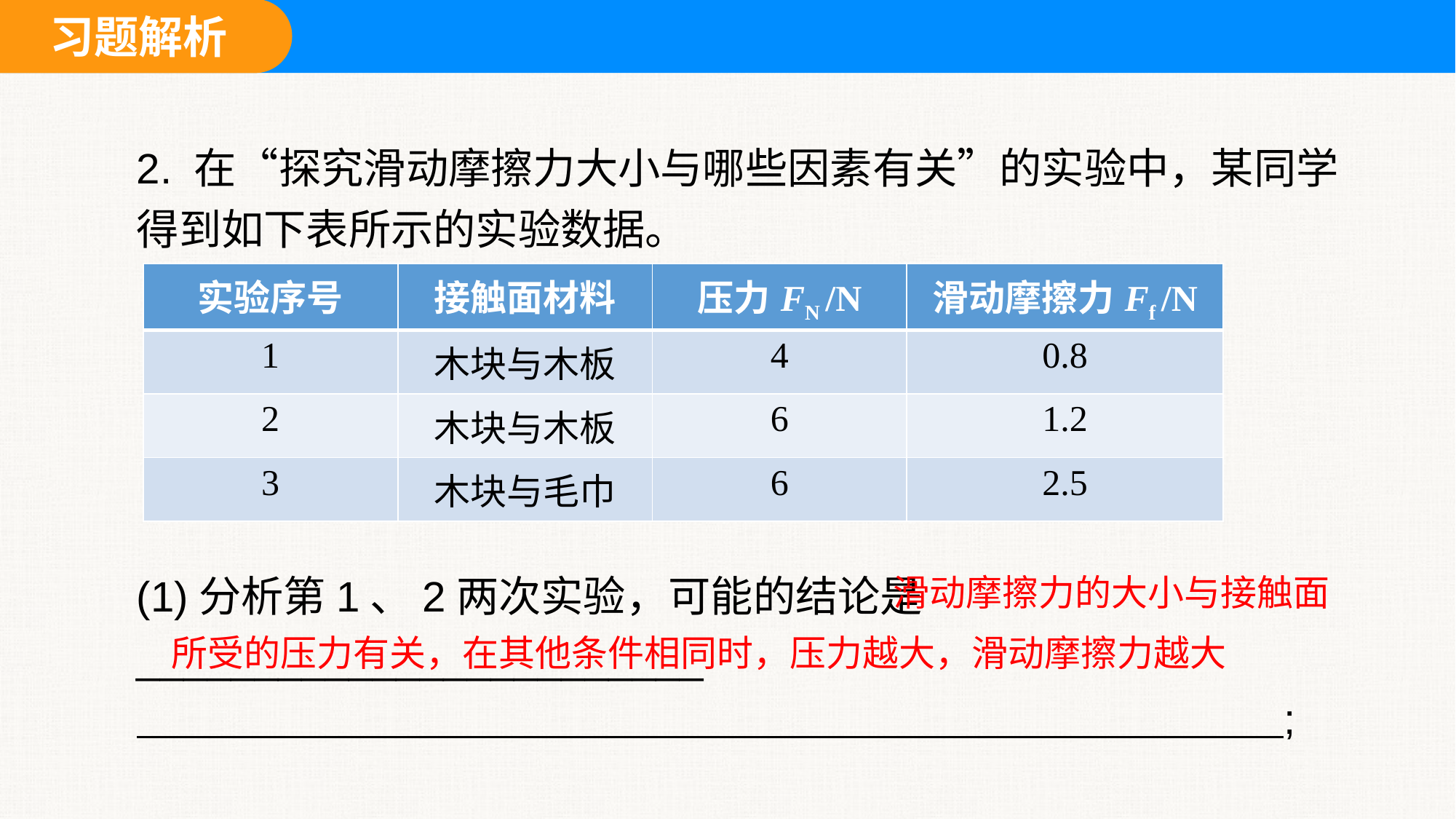

2. 在“探究滑动摩擦力大小与哪些因素有关”的实验中，某同学得到如下表所示的实验数据。

(1)分析第1、2两次实验，可能的结论是________________________
                                                                                                 ;

| 实验序号 | 接触面材料 | 压力FN /N | 滑动摩擦力Ff /N |
| --- | --- | --- | --- |
| 1 | 木块与木板 | 4 | 0.8 |
| 2 | 木块与木板 | 6 | 1.2 |
| 3 | 木块与毛巾 | 6 | 2.5 |
滑动摩擦力的大小与接触面
所受的压力有关，在其他条件相同时，压力越大，滑动摩擦力越大